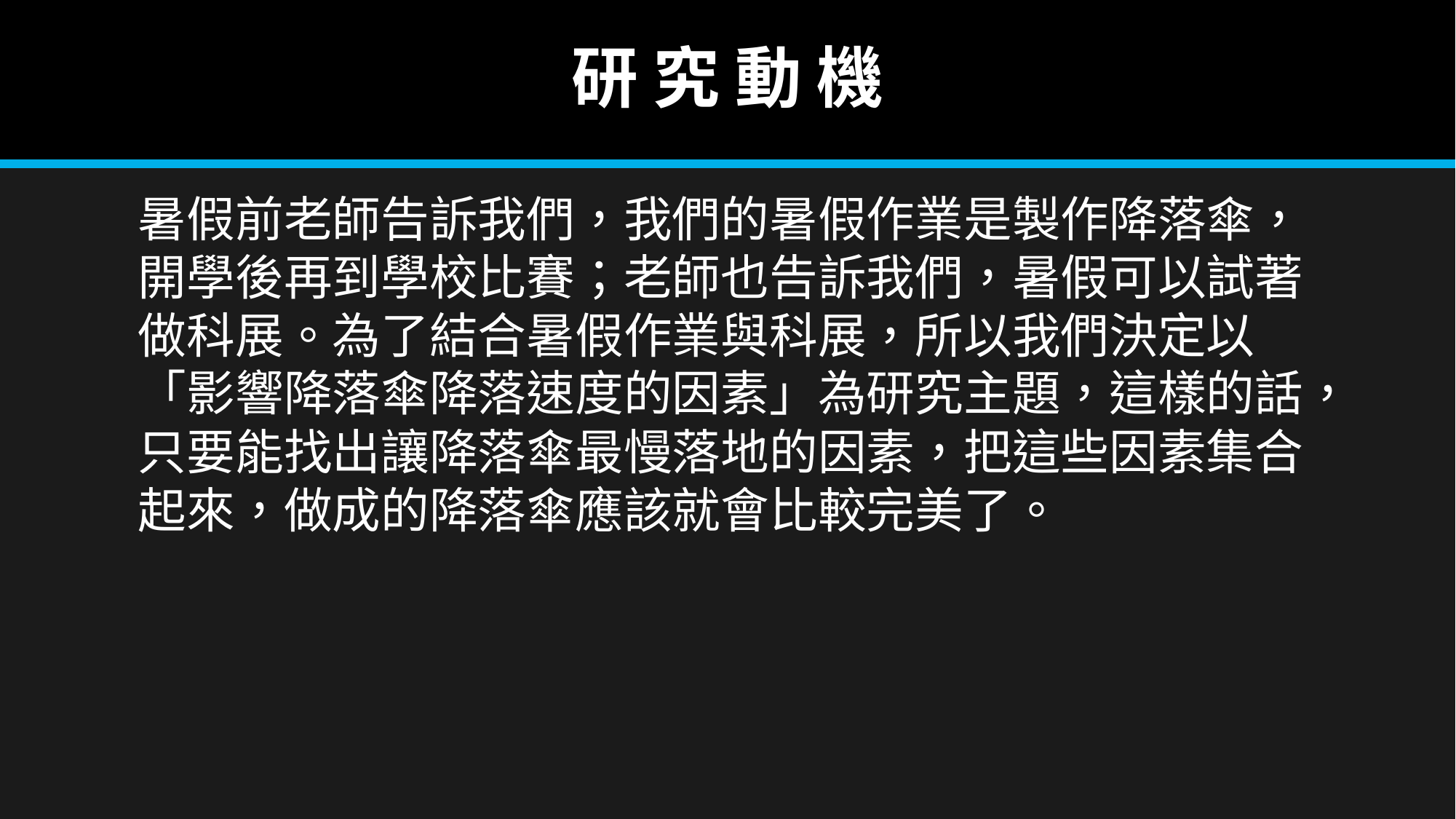

# 研 究 動 機
暑假前老師告訴我們，我們的暑假作業是製作降落傘，開學後再到學校比賽；老師也告訴我們，暑假可以試著做科展。為了結合暑假作業與科展，所以我們決定以「影響降落傘降落速度的因素」為研究主題，這樣的話，只要能找出讓降落傘最慢落地的因素，把這些因素集合起來，做成的降落傘應該就會比較完美了。